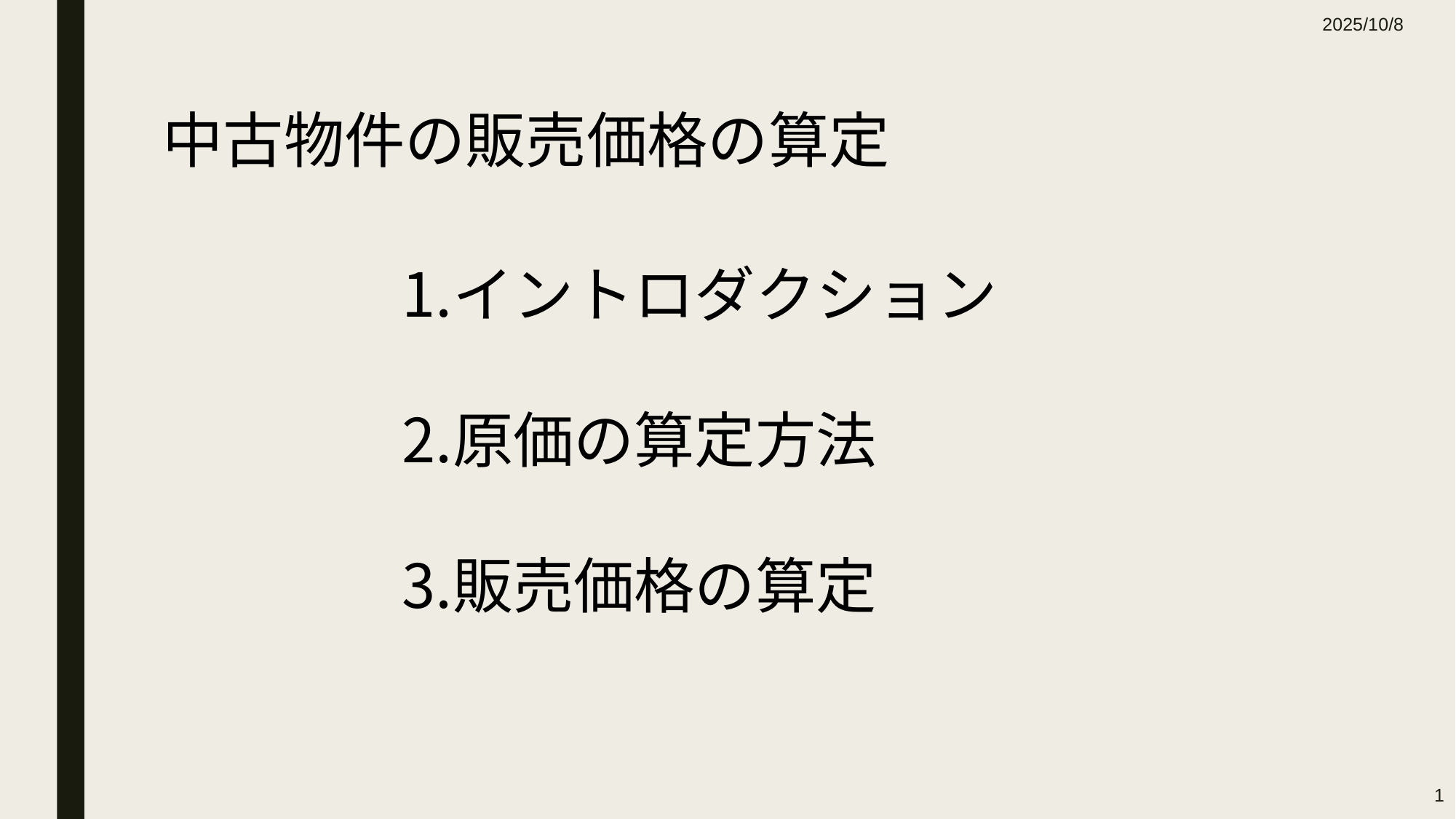

2025/10/8
中古物件の販売価格の算定
イントロダクション
原価の算定方法
販売価格の算定
1